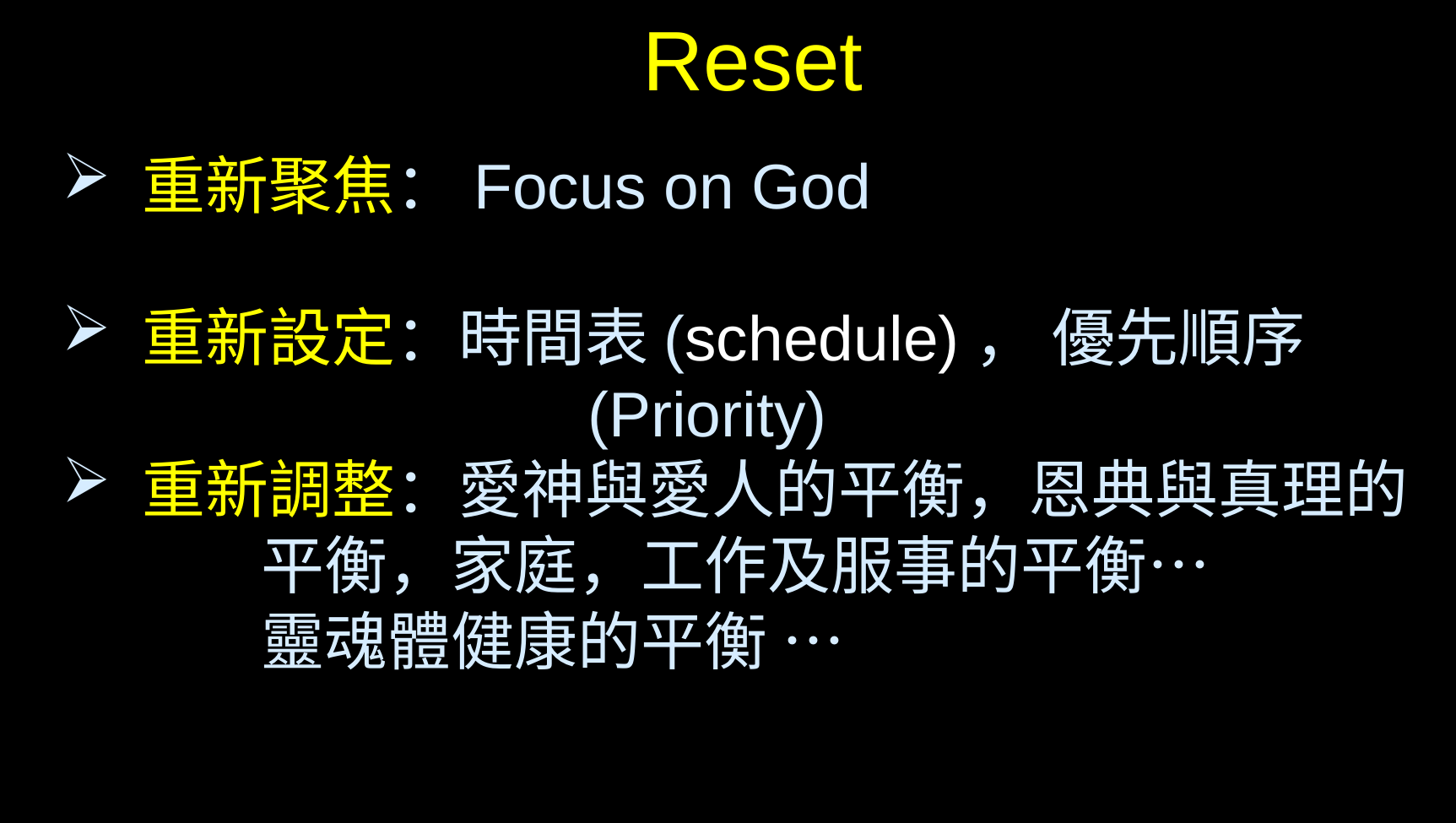

Reset

 重新聚焦：Focus on God

 重新設定：時間表(schedule)， 優先順序
                              (Priority)
 重新調整：愛神與愛人的平衡，恩典與真理的
             平衡，家庭，工作及服事的平衡…
             靈魂體健康的平衡 …